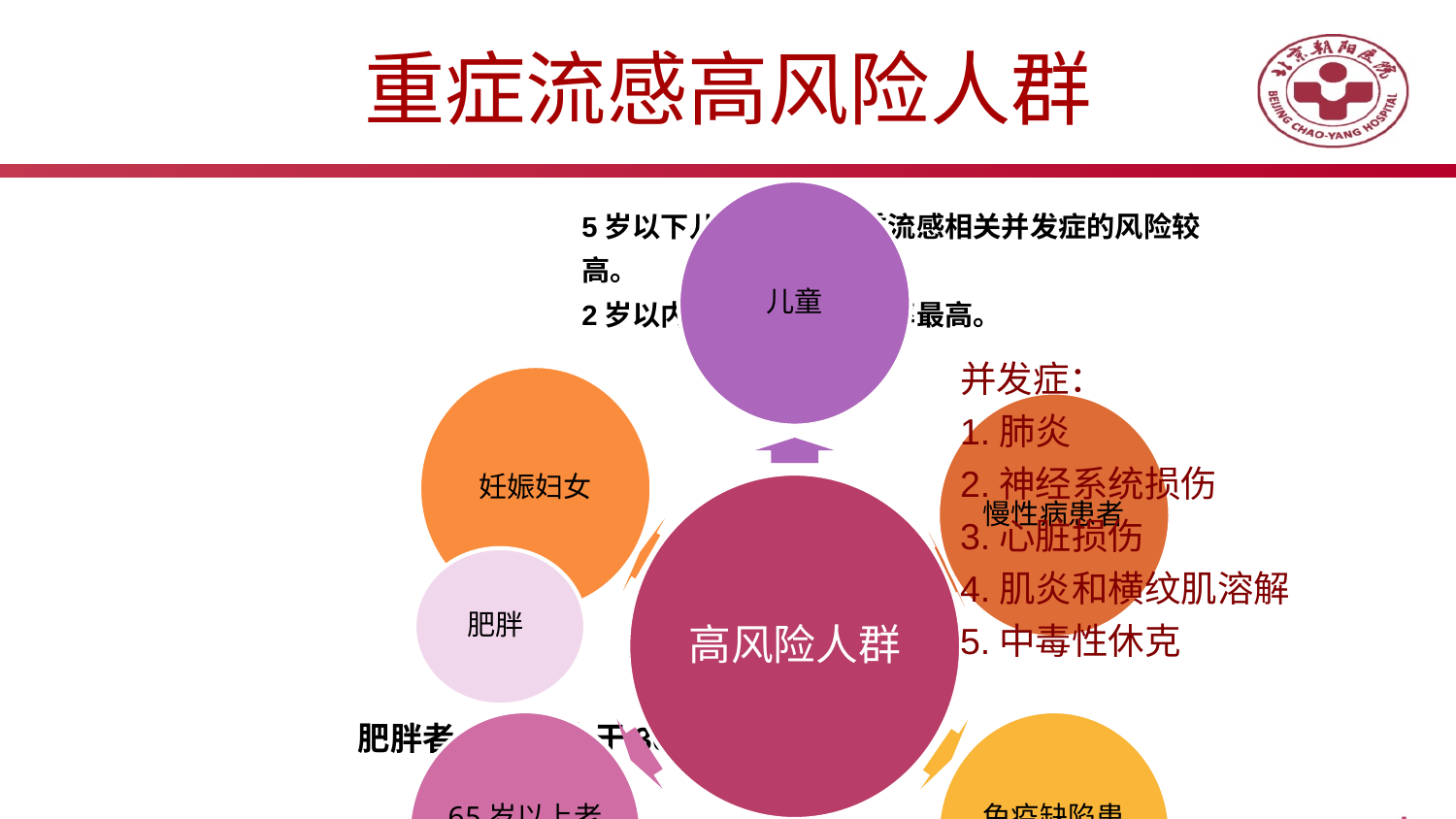

重症流感高风险人群
# 流感的高风险人群
高风险人群

儿童

慢性病患者

免疫缺陷患者

65岁以上老年人

妊娠妇女

肥胖
5岁以下儿童，出现严重流感相关并发症的风险较高。
2岁以内儿童的流感住院率最高。
并发症：
1.肺炎
2.神经系统损伤
3.心脏损伤
4.肌炎和横纹肌溶解
5.中毒性休克
 肥胖者（BMI大于30）